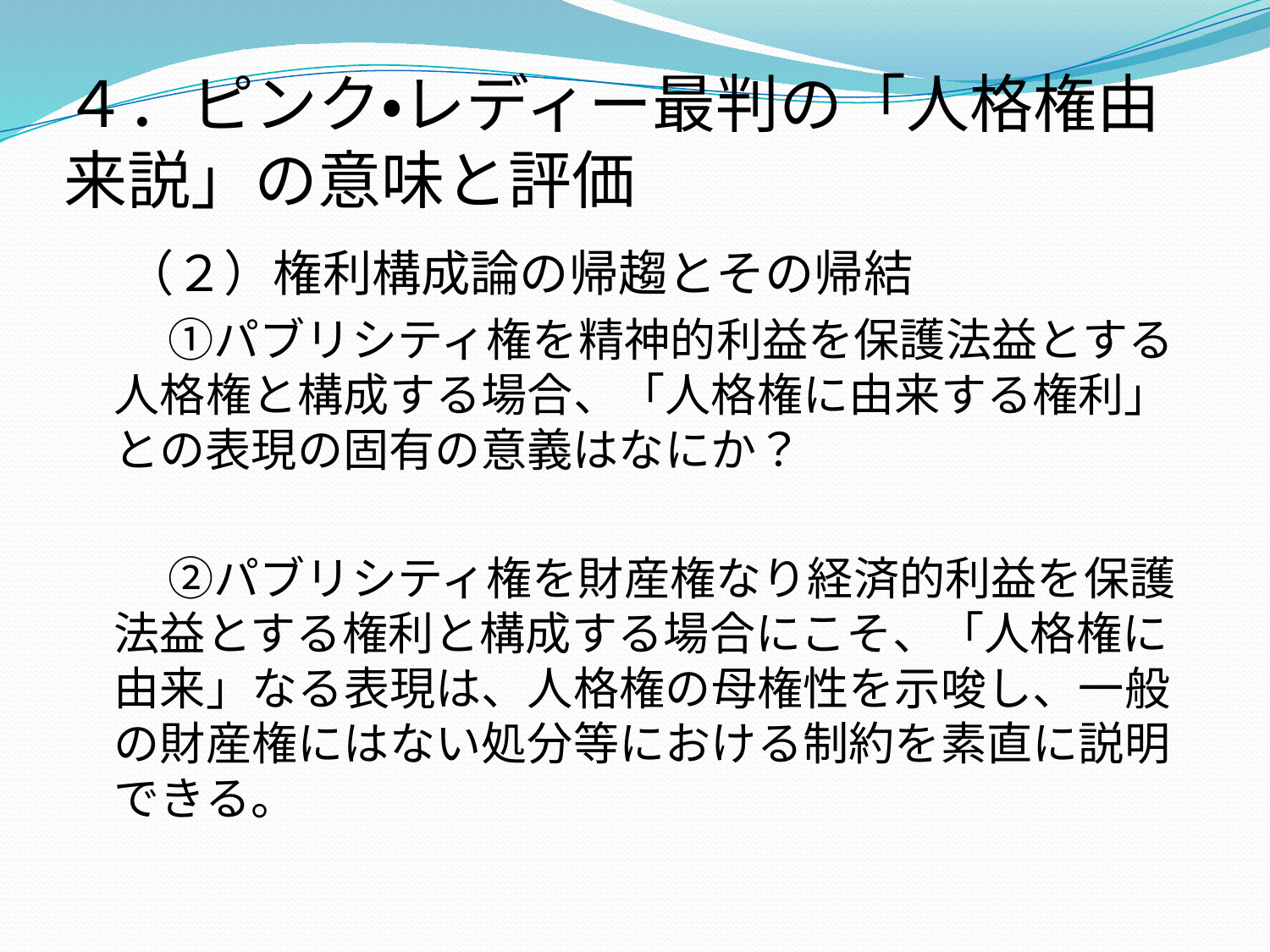

# ４．ピンク・レディー最判の「人格権由来説」の意味と評価
　（２）権利構成論の帰趨とその帰結
　　①パブリシティ権を精神的利益を保護法益とする人格権と構成する場合、「人格権に由来する権利」との表現の固有の意義はなにか？

　　②パブリシティ権を財産権なり経済的利益を保護法益とする権利と構成する場合にこそ、「人格権に由来」なる表現は、人格権の母権性を示唆し、一般の財産権にはない処分等における制約を素直に説明できる。